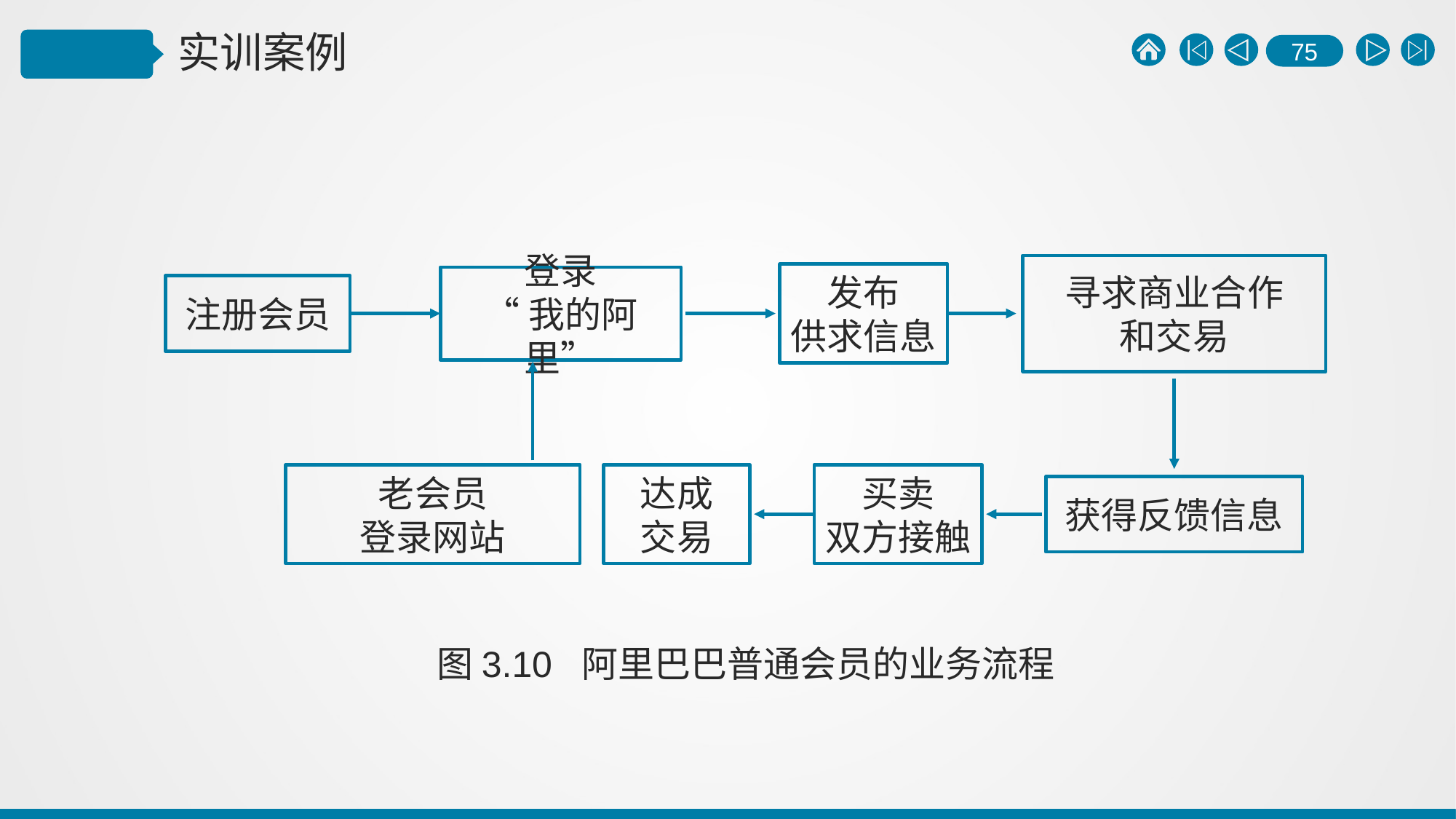

寻求商业合作
和交易
发布
供求信息
登录
“我的阿里”
注册会员
老会员
登录网站
达成
交易
买卖
双方接触
获得反馈信息
图3.10  阿里巴巴普通会员的业务流程